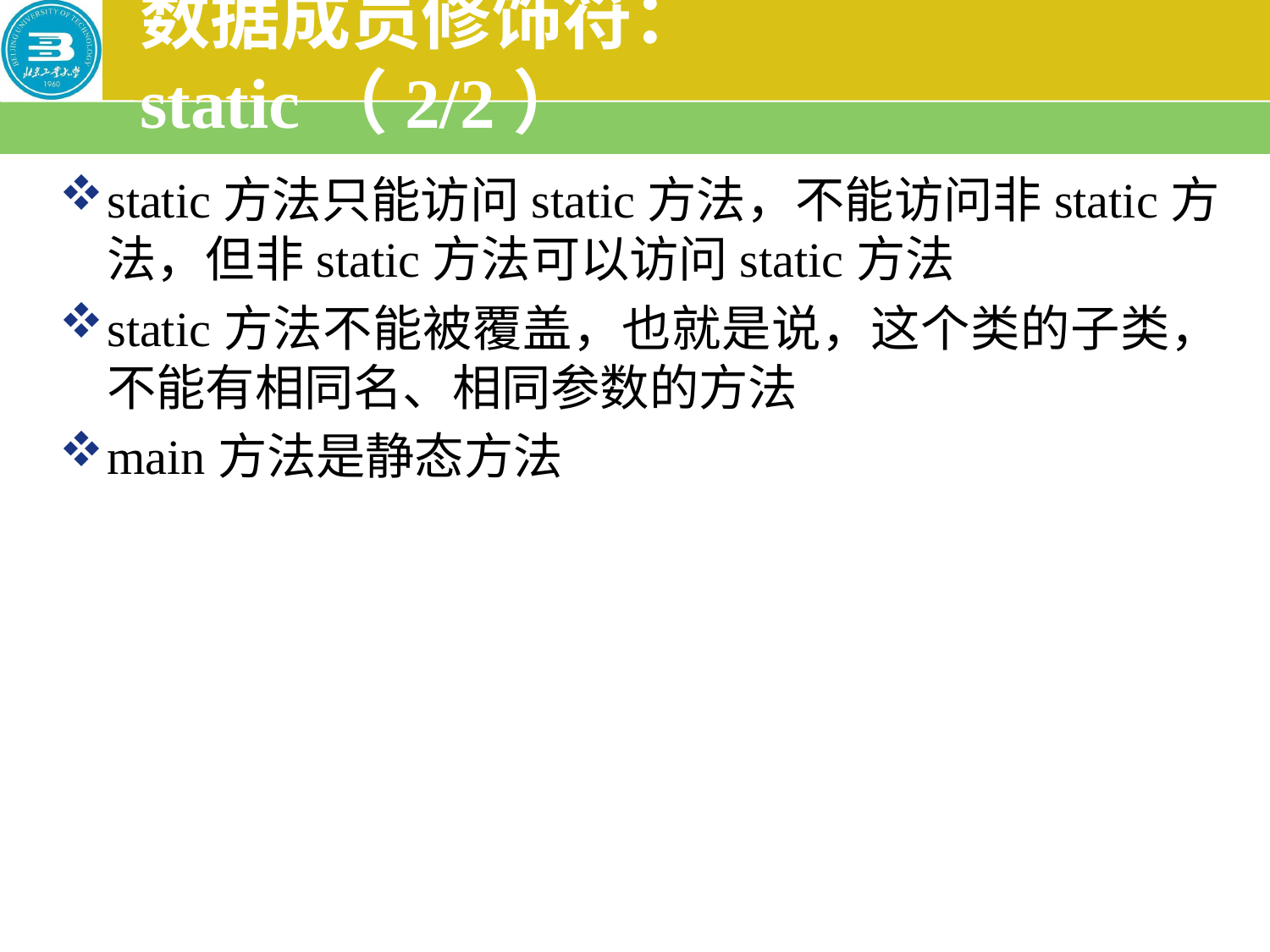

# 数据成员修饰符：static（2/2）
static方法只能访问static方法，不能访问非static方法，但非static方法可以访问static方法
static方法不能被覆盖，也就是说，这个类的子类，不能有相同名、相同参数的方法
main方法是静态方法